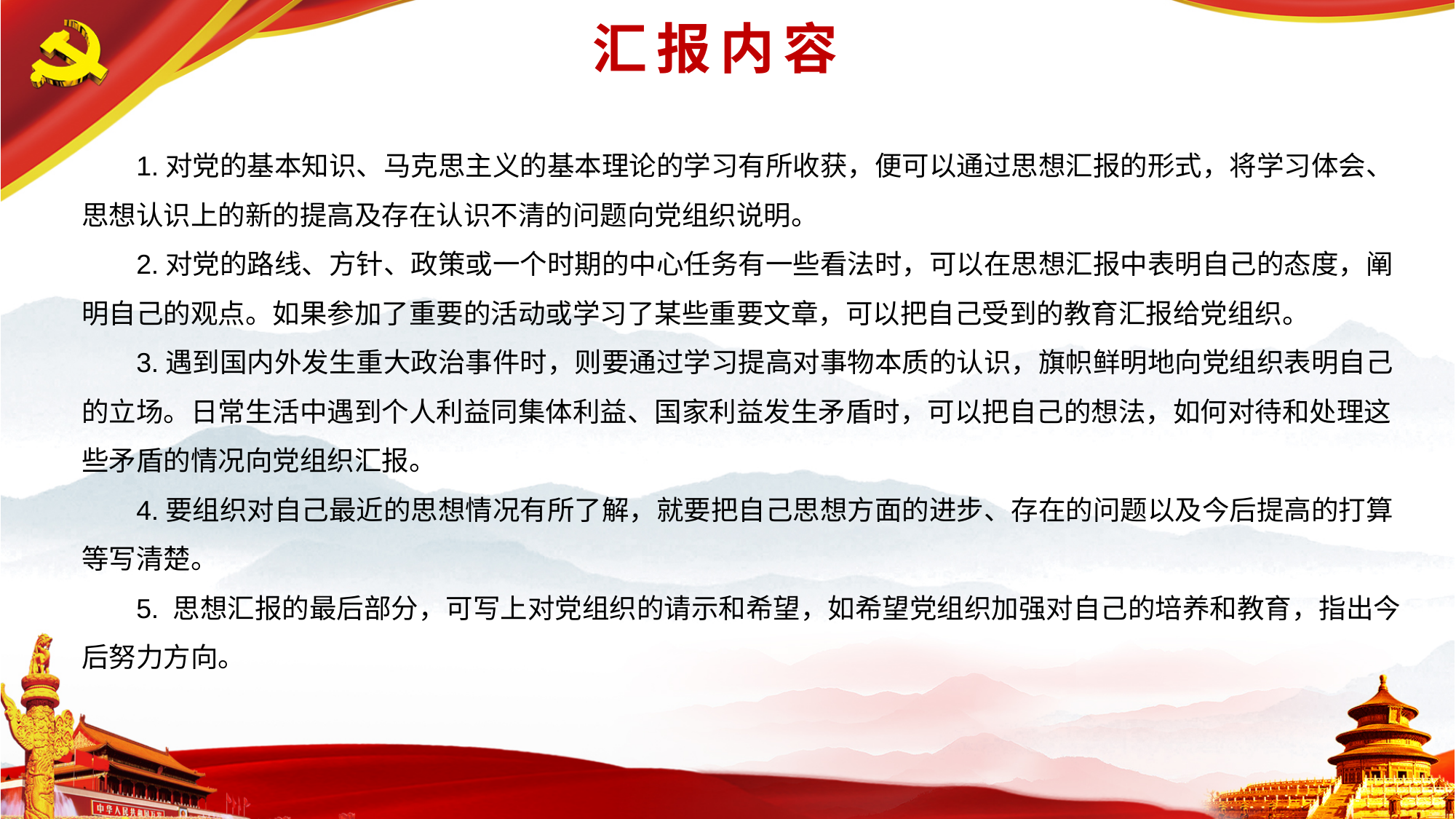

# 汇报内容
1.对党的基本知识、马克思主义的基本理论的学习有所收获，便可以通过思想汇报的形式，将学习体会、思想认识上的新的提高及存在认识不清的问题向党组织说明。
2.对党的路线、方针、政策或一个时期的中心任务有一些看法时，可以在思想汇报中表明自己的态度，阐明自己的观点。如果参加了重要的活动或学习了某些重要文章，可以把自己受到的教育汇报给党组织。
3.遇到国内外发生重大政治事件时，则要通过学习提高对事物本质的认识，旗帜鲜明地向党组织表明自己的立场。日常生活中遇到个人利益同集体利益、国家利益发生矛盾时，可以把自己的想法，如何对待和处理这些矛盾的情况向党组织汇报。
4.要组织对自己最近的思想情况有所了解，就要把自己思想方面的进步、存在的问题以及今后提高的打算等写清楚。
5. 思想汇报的最后部分，可写上对党组织的请示和希望，如希望党组织加强对自己的培养和教育，指出今后努力方向。